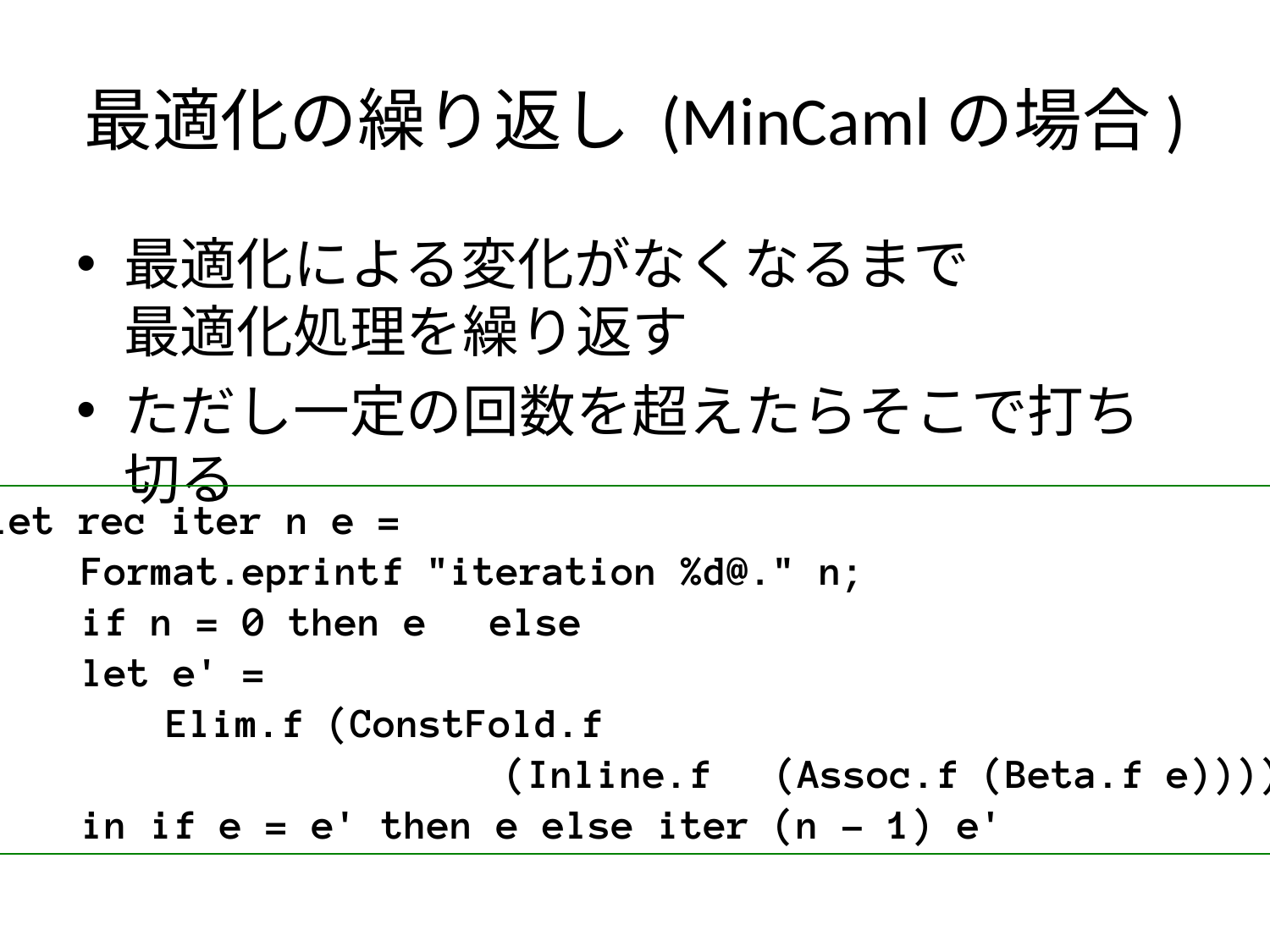

# 最適化の繰り返し (MinCamlの場合)
最適化による変化がなくなるまで
最適化処理を繰り返す
ただし一定の回数を超えたらそこで打ち切る
let rec iter n e =
　　Format.eprintf "iteration %d@." n;
　　if n = 0 then e　else
　　let e' =
　　　　Elim.f (ConstFold.f
　　　　　　　　　　　　(Inline.f　(Assoc.f (Beta.f e))))
　　in if e = e' then e else iter (n - 1) e'